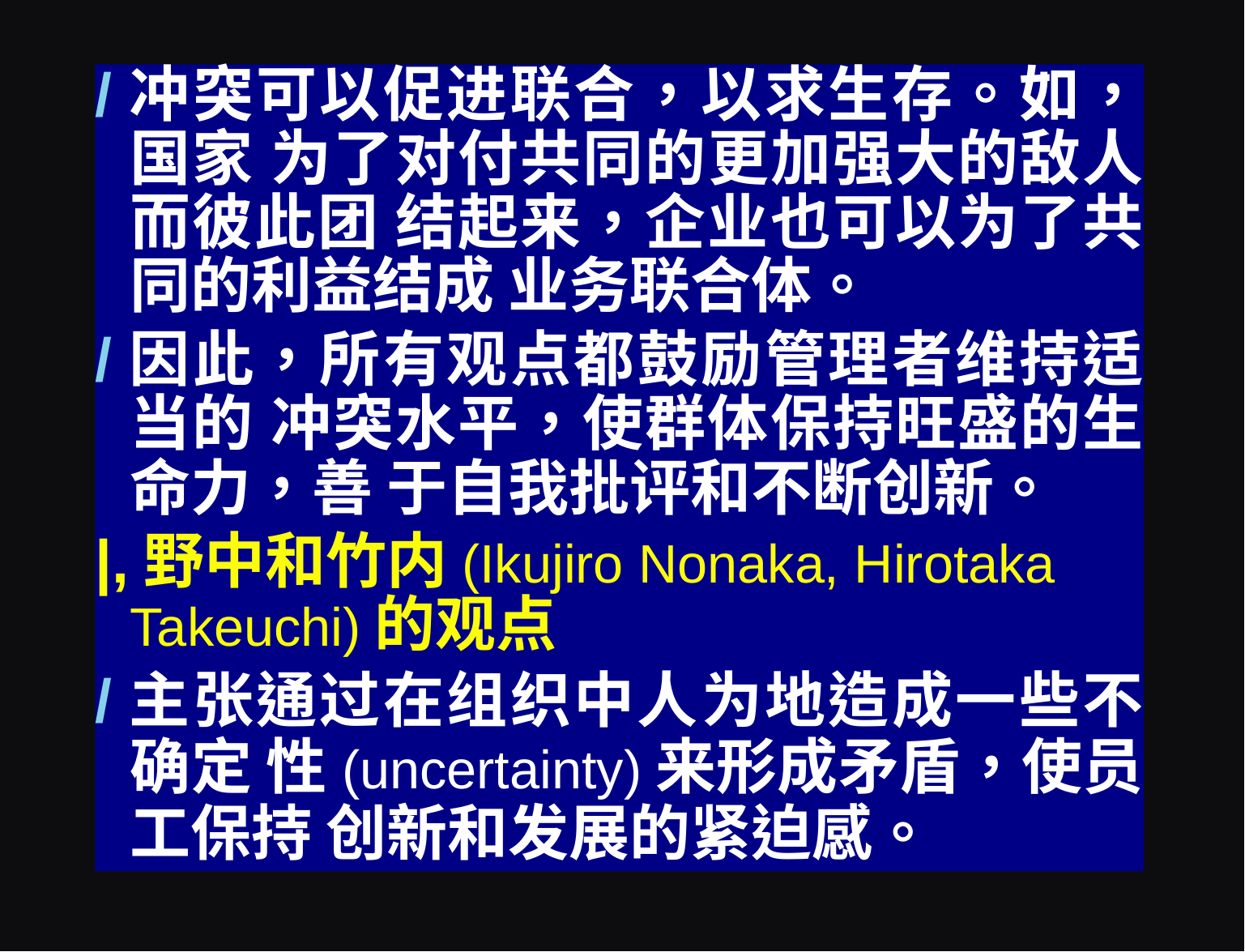

/冲突可以促进联合，以求生存。如，国家 为了对付共同的更加强大的敌人而彼此团 结起来，企业也可以为了共同的利益结成 业务联合体。
/因此，所有观点都鼓励管理者维持适当的 冲突水平，使群体保持旺盛的生命力，善 于自我批评和不断创新。
|,野中和竹内(Ikujiro Nonaka, Hirotaka Takeuchi)的观点
/主张通过在组织中人为地造成一些不确定 性(uncertainty)来形成矛盾，使员工保持 创新和发展的紧迫感。